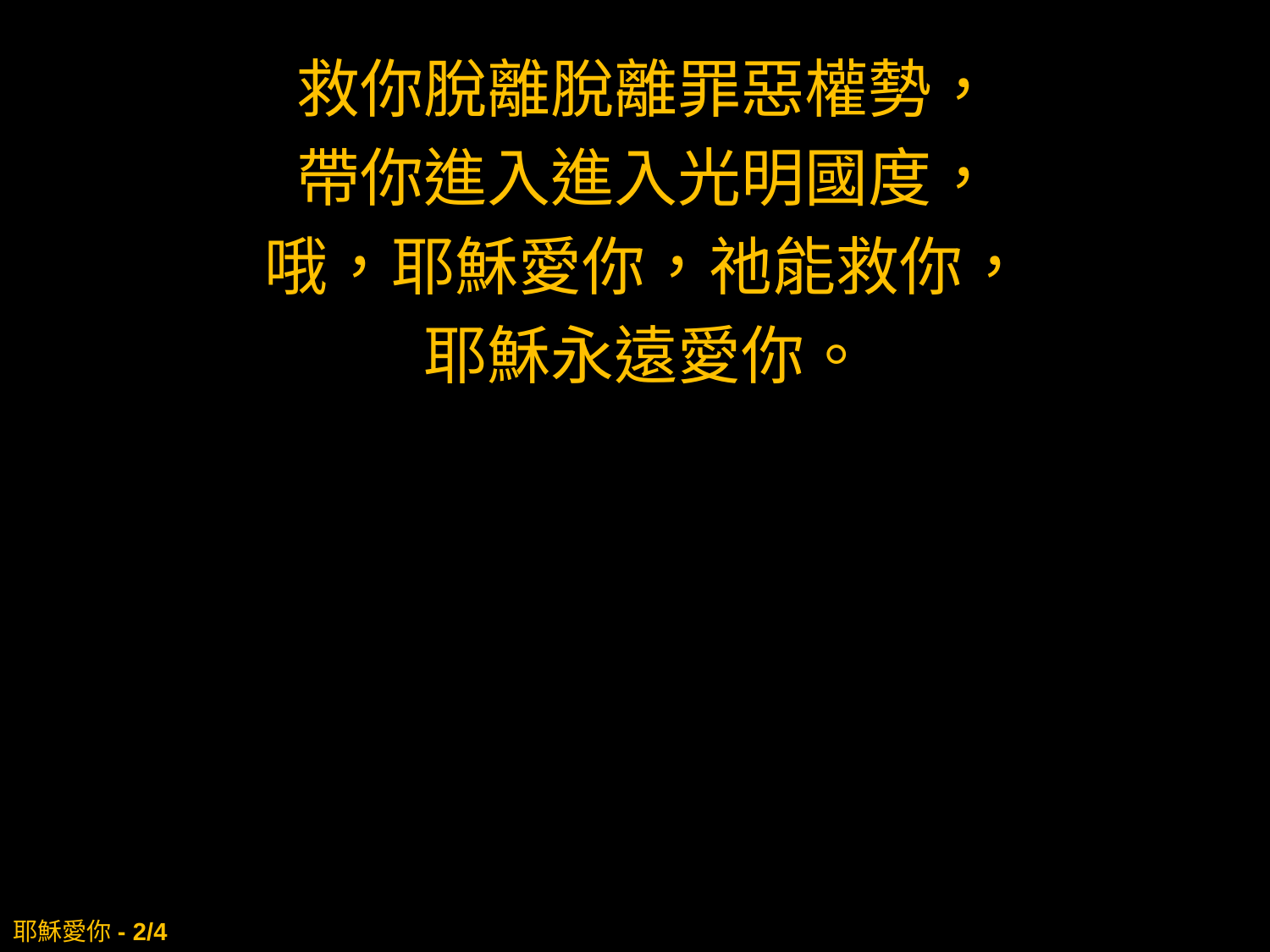

救你脫離脫離罪惡權勢，
帶你進入進入光明國度，
哦，耶穌愛你，祂能救你，
耶穌永遠愛你。
# 耶穌愛你- 2/4